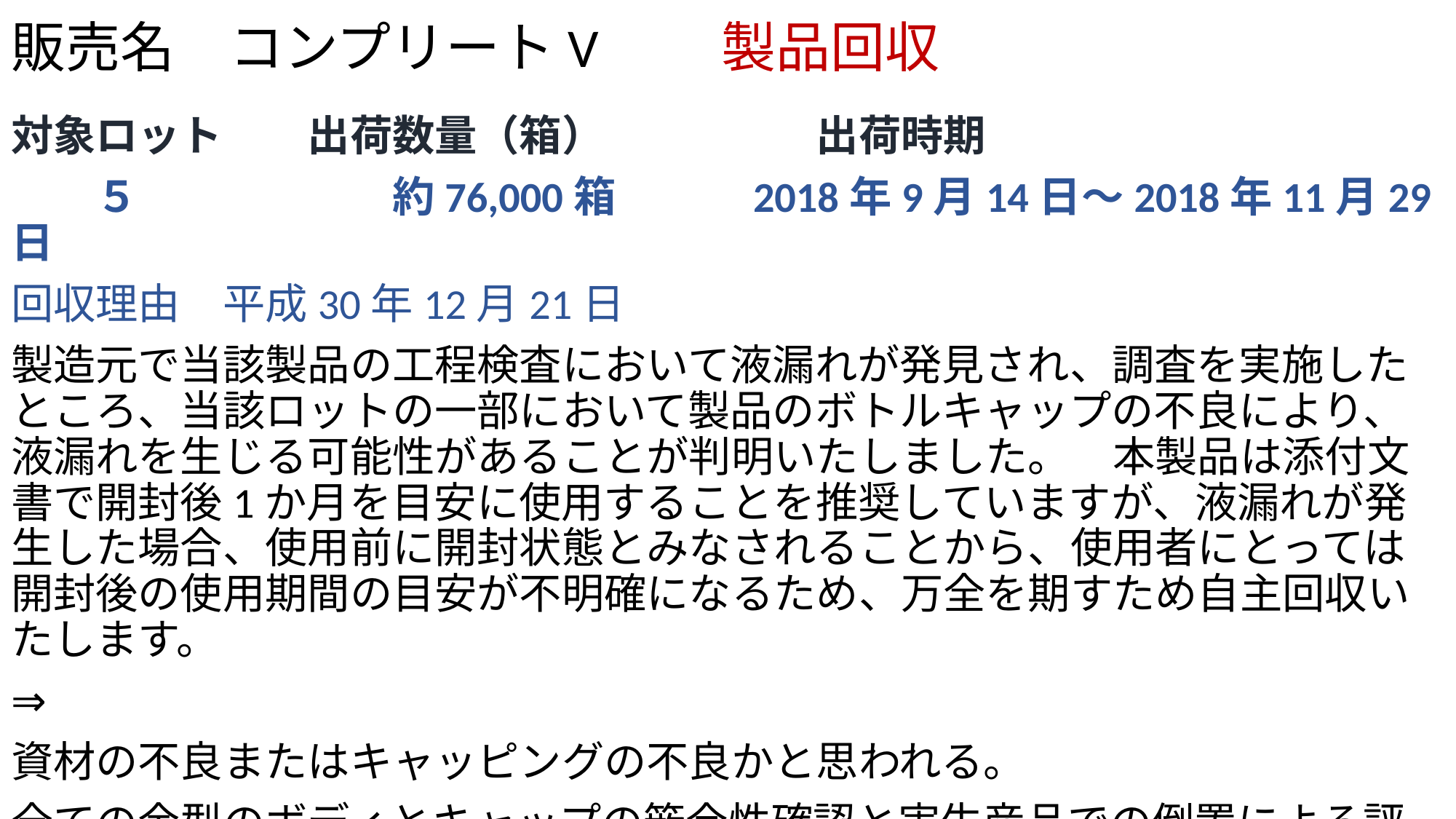

# 販売名　コンプリートV　　製品回収
対象ロット　　出荷数量（箱）　　　　　出荷時期
　　５　　　　　　約76,000箱　　　2018年9月14日～2018年11月29日
回収理由　平成30年12月21日
製造元で当該製品の工程検査において液漏れが発見され、調査を実施したところ、当該ロットの一部において製品のボトルキャップの不良により、液漏れを生じる可能性があることが判明いたしました。　本製品は添付文書で開封後1か月を目安に使用することを推奨していますが、液漏れが発生した場合、使用前に開封状態とみなされることから、使用者にとっては開封後の使用期間の目安が不明確になるため、万全を期すため自主回収いたします。
⇒
資材の不良またはキャッピングの不良かと思われる。
全ての金型のボディとキャップの篏合性確認と実生産品での倒置による評価が必要になる。それでも起きたとするとなかなか防げない。